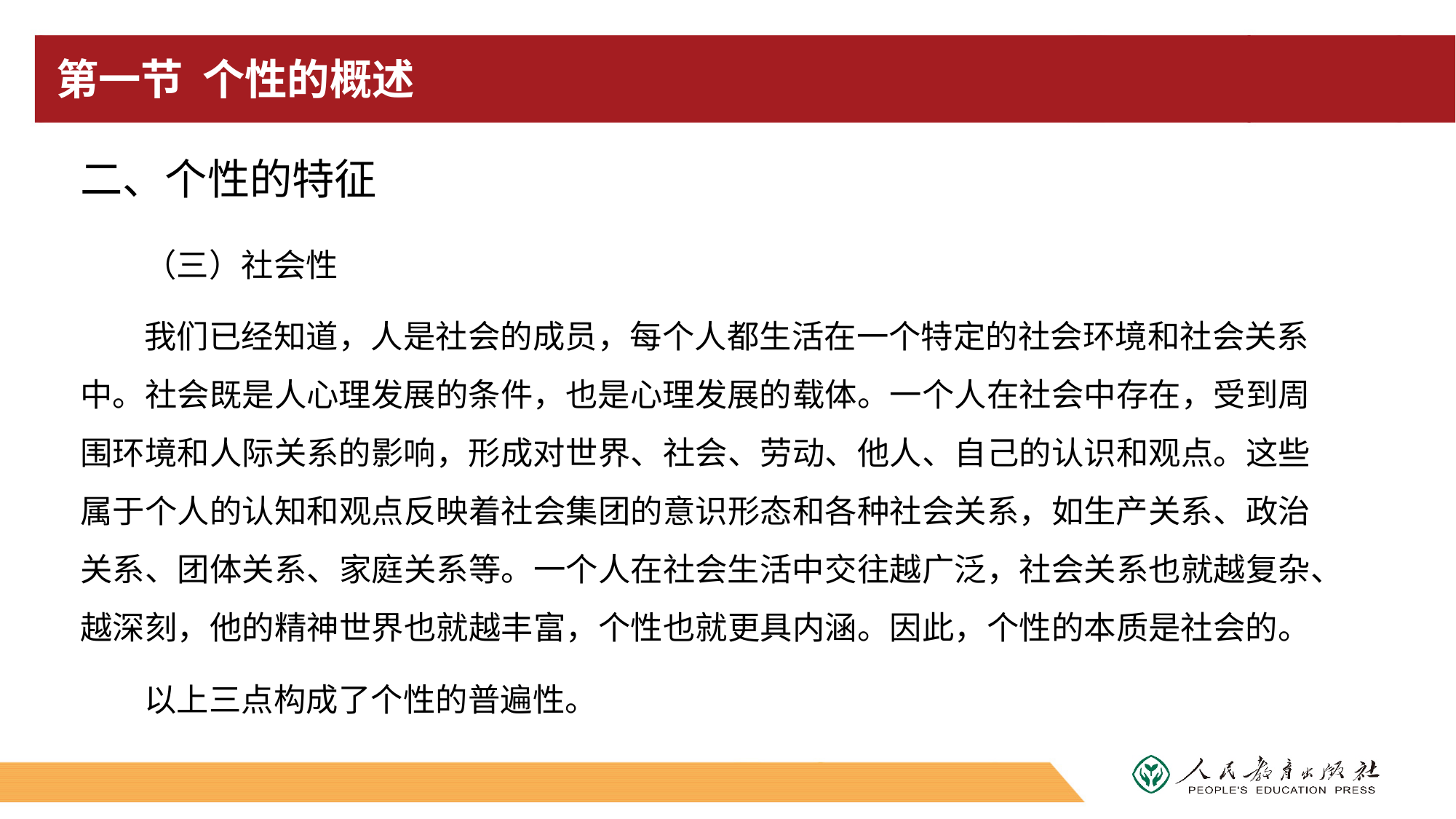

# 第一节  个性的概述
二、个性的特征
（三）社会性
我们已经知道，人是社会的成员，每个人都生活在一个特定的社会环境和社会关系中。社会既是人心理发展的条件，也是心理发展的载体。一个人在社会中存在，受到周围环境和人际关系的影响，形成对世界、社会、劳动、他人、自己的认识和观点。这些属于个人的认知和观点反映着社会集团的意识形态和各种社会关系，如生产关系、政治关系、团体关系、家庭关系等。一个人在社会生活中交往越广泛，社会关系也就越复杂、越深刻，他的精神世界也就越丰富，个性也就更具内涵。因此，个性的本质是社会的。
以上三点构成了个性的普遍性。